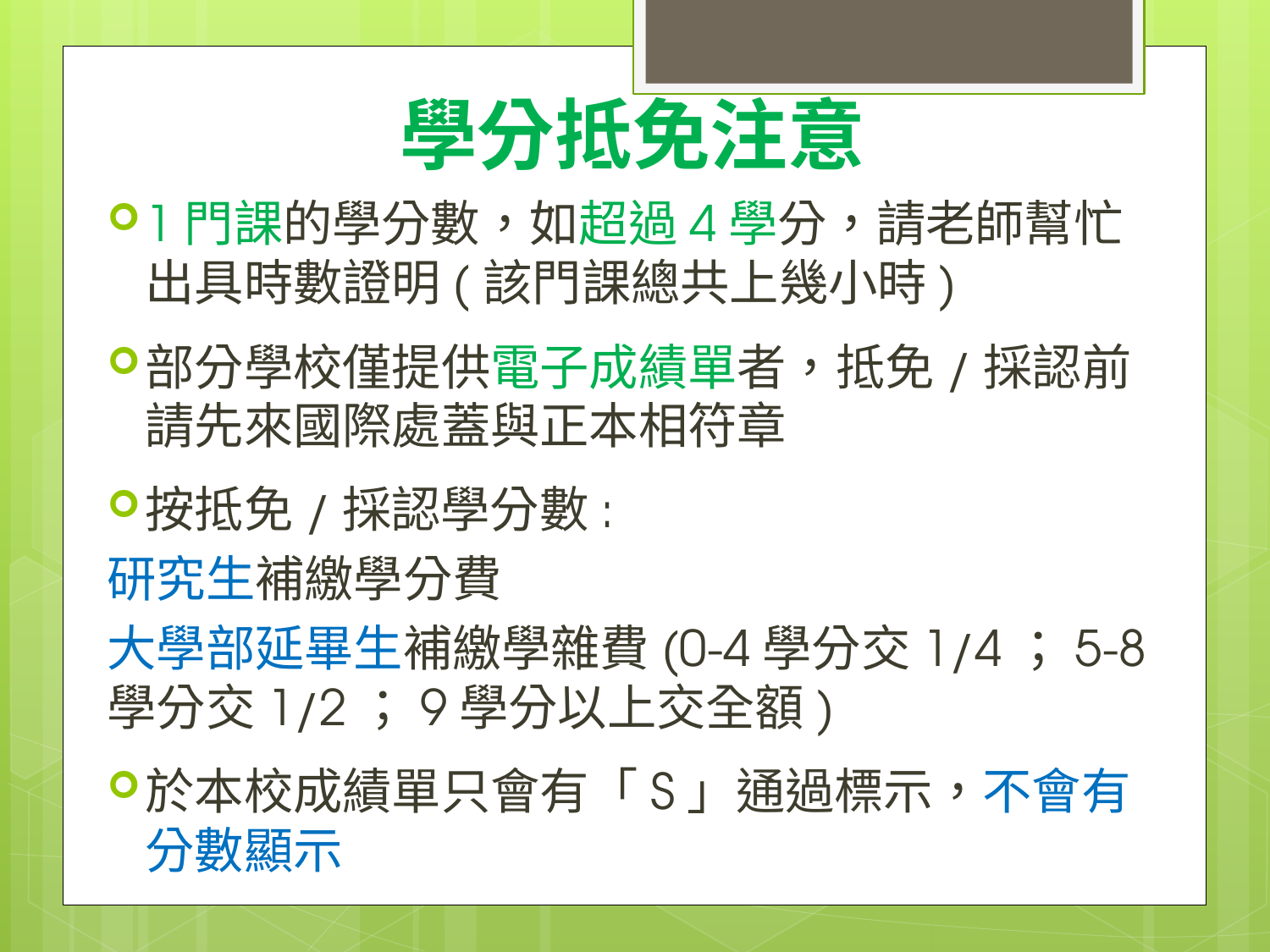

學分抵免注意
1門課的學分數，如超過4學分，請老師幫忙出具時數證明(該門課總共上幾小時)

部分學校僅提供電子成績單者，抵免/採認前請先來國際處蓋與正本相符章

按抵免/採認學分數:
研究生補繳學分費
大學部延畢生補繳學雜費(0-4學分交1/4；5-8學分交1/2；9學分以上交全額)

於本校成績單只會有「S」通過標示，不會有分數顯示